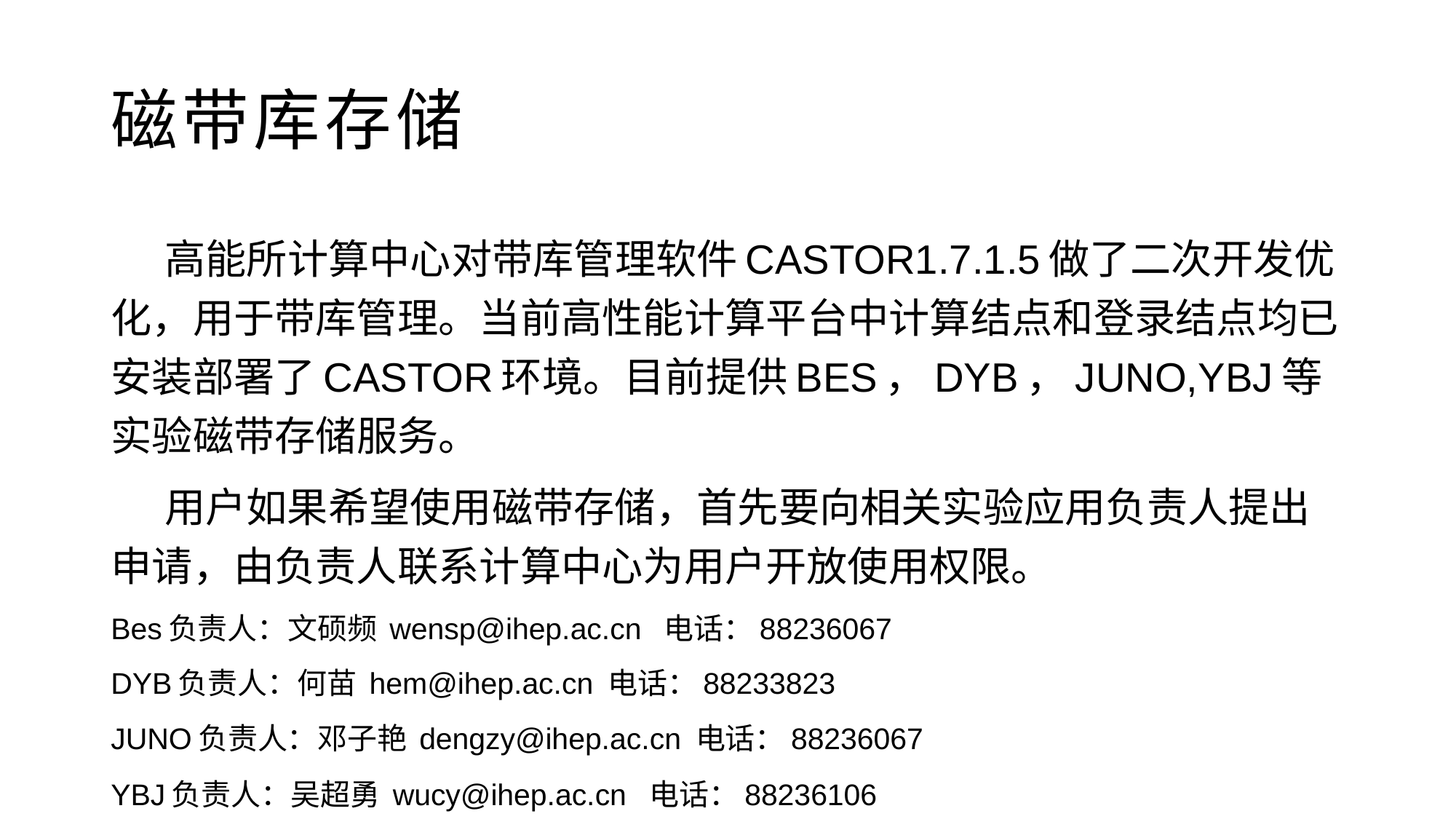

# 磁带库存储
      高能所计算中心对带库管理软件CASTOR1.7.1.5做了二次开发优化，用于带库管理。当前高性能计算平台中计算结点和登录结点均已安装部署了CASTOR环境。目前提供BES，DYB，JUNO,YBJ等实验磁带存储服务。
     用户如果希望使用磁带存储，首先要向相关实验应用负责人提出申请，由负责人联系计算中心为用户开放使用权限。
Bes负责人：文硕频 wensp@ihep.ac.cn  电话：88236067
DYB负责人：何苗 hem@ihep.ac.cn 电话：88233823
JUNO负责人：邓子艳 dengzy@ihep.ac.cn 电话：88236067
YBJ负责人：吴超勇 wucy@ihep.ac.cn  电话：88236106